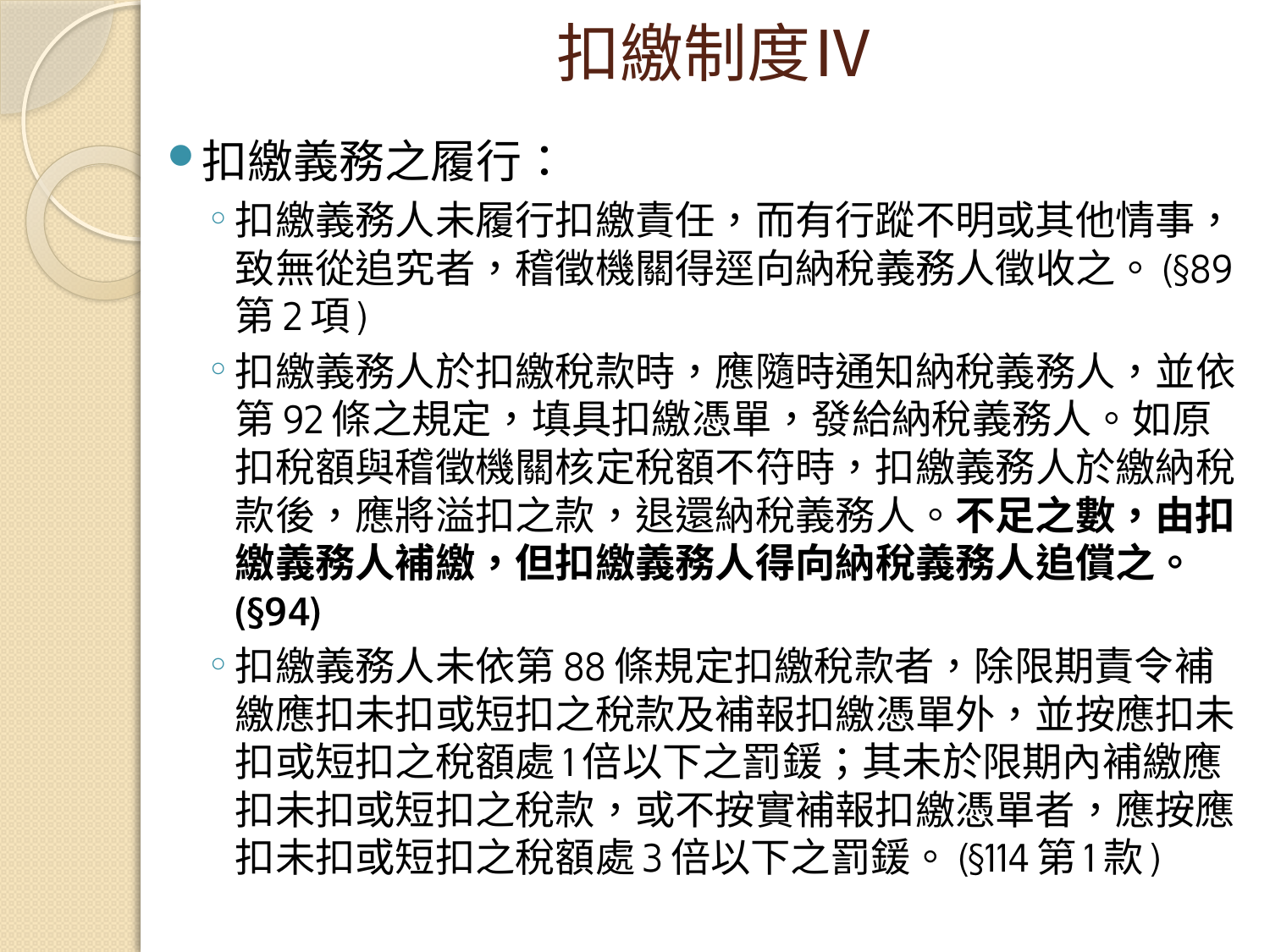

# 扣繳制度Ⅳ
扣繳義務之履行：
扣繳義務人未履行扣繳責任，而有行蹤不明或其他情事，致無從追究者，稽徵機關得逕向納稅義務人徵收之。(§89第2項)
扣繳義務人於扣繳稅款時，應隨時通知納稅義務人，並依第92條之規定，填具扣繳憑單，發給納稅義務人。如原扣稅額與稽徵機關核定稅額不符時，扣繳義務人於繳納稅款後，應將溢扣之款，退還納稅義務人。不足之數，由扣繳義務人補繳，但扣繳義務人得向納稅義務人追償之。(§94)
扣繳義務人未依第88條規定扣繳稅款者，除限期責令補繳應扣未扣或短扣之稅款及補報扣繳憑單外，並按應扣未扣或短扣之稅額處1倍以下之罰鍰；其未於限期內補繳應扣未扣或短扣之稅款，或不按實補報扣繳憑單者，應按應扣未扣或短扣之稅額處3倍以下之罰鍰。(§114第1款)